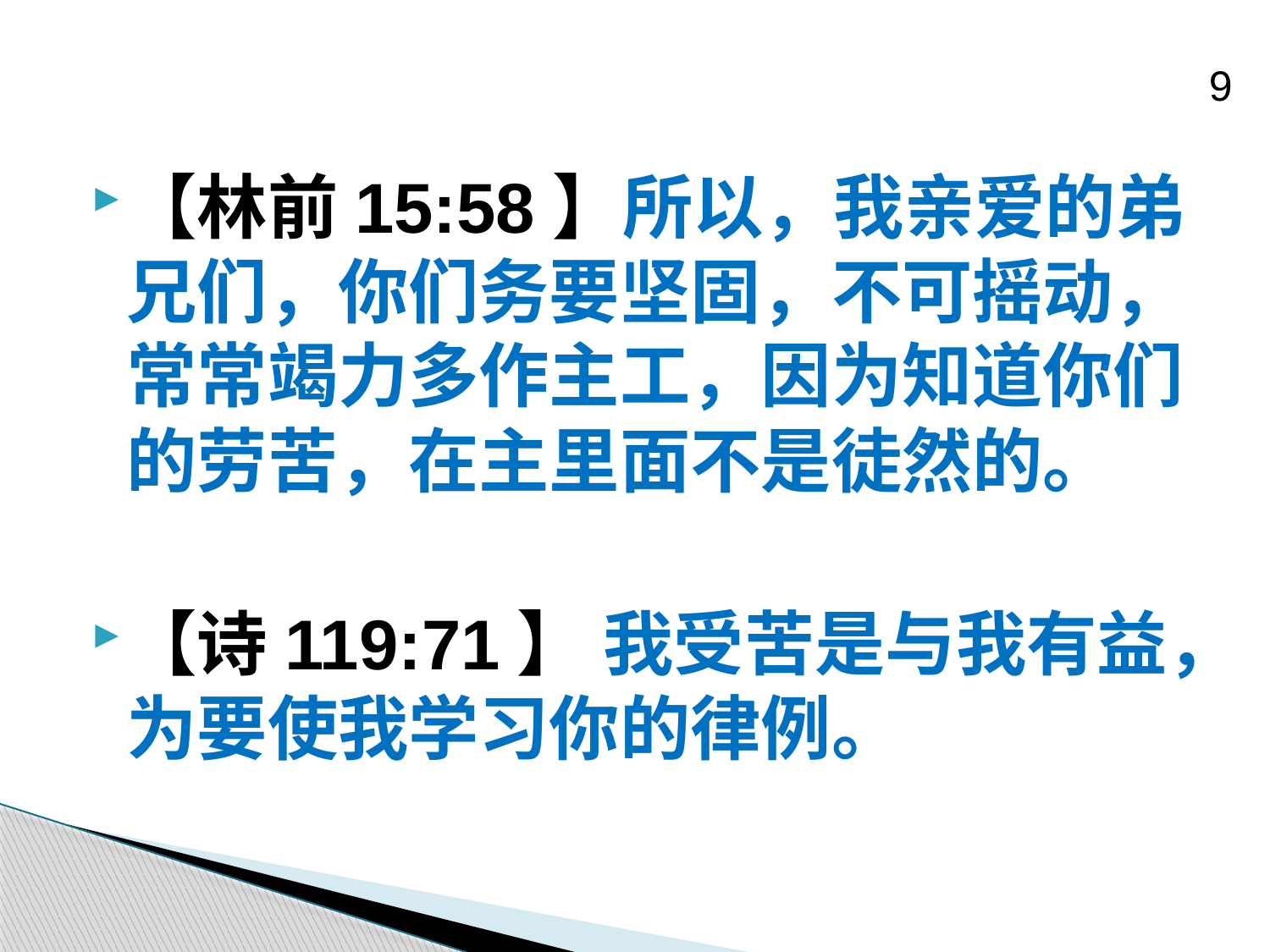

9
【林前15:58】所以，我亲爱的弟兄们，你们务要坚固，不可摇动，常常竭力多作主工，因为知道你们的劳苦，在主里面不是徒然的。

【诗119:71】 我受苦是与我有益，为要使我学习你的律例。